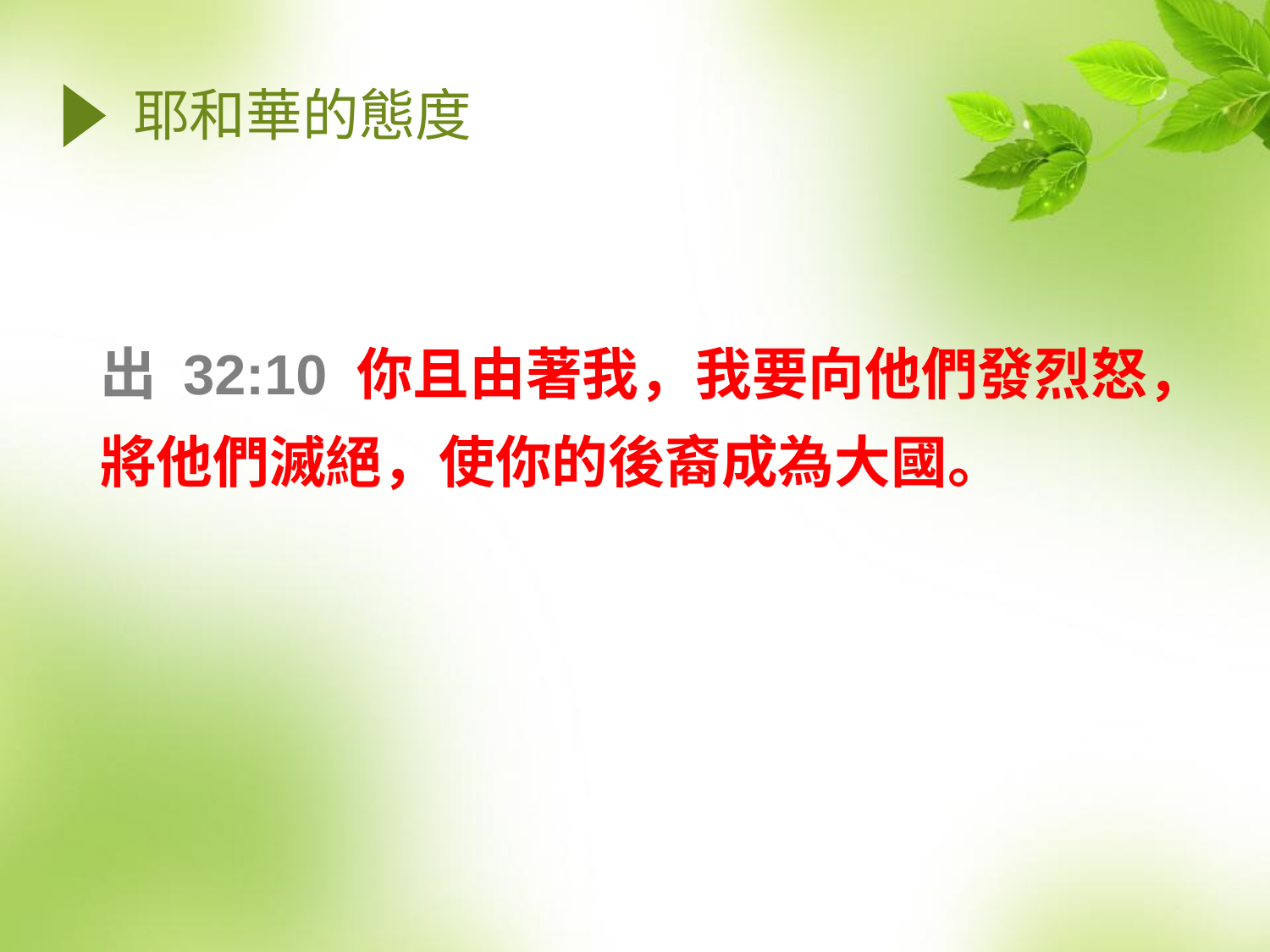

# 耶和華的態度

出 32:10 你且由著我，我要向他們發烈怒，將他們滅絕，使你的後裔成為大國。